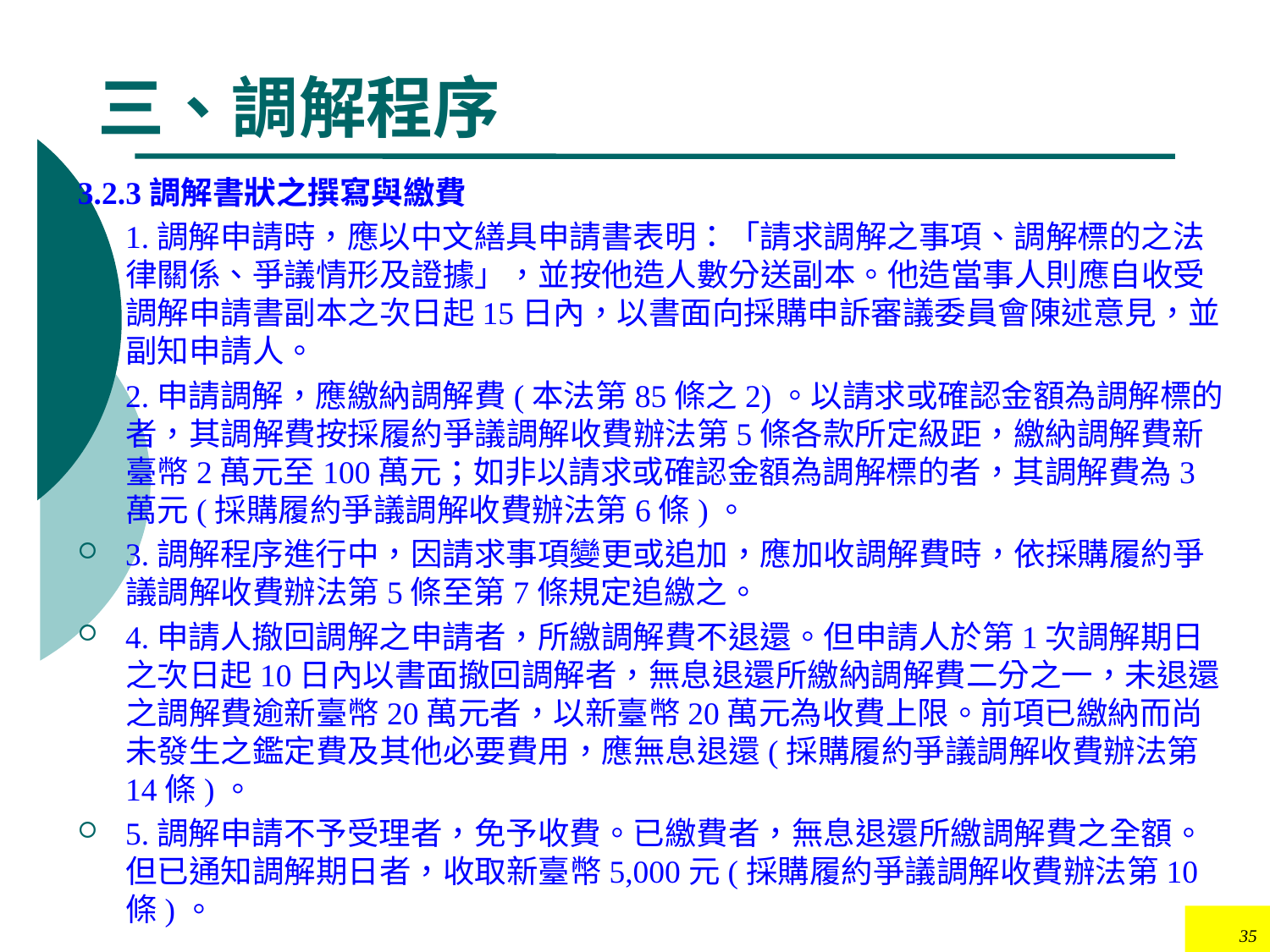

# 三、調解程序
3.2.3調解書狀之撰寫與繳費
1.調解申請時，應以中文繕具申請書表明：「請求調解之事項、調解標的之法律關係、爭議情形及證據」，並按他造人數分送副本。他造當事人則應自收受調解申請書副本之次日起15日內，以書面向採購申訴審議委員會陳述意見，並副知申請人。
2.申請調解，應繳納調解費(本法第85條之2)。以請求或確認金額為調解標的者，其調解費按採履約爭議調解收費辦法第5條各款所定級距，繳納調解費新臺幣2萬元至100萬元；如非以請求或確認金額為調解標的者，其調解費為3萬元(採購履約爭議調解收費辦法第6條)。
3.調解程序進行中，因請求事項變更或追加，應加收調解費時，依採購履約爭議調解收費辦法第5條至第7條規定追繳之。
4.申請人撤回調解之申請者，所繳調解費不退還。但申請人於第1次調解期日之次日起10日內以書面撤回調解者，無息退還所繳納調解費二分之一，未退還之調解費逾新臺幣20萬元者，以新臺幣20萬元為收費上限。前項已繳納而尚未發生之鑑定費及其他必要費用，應無息退還(採購履約爭議調解收費辦法第14條)。
5.調解申請不予受理者，免予收費。已繳費者，無息退還所繳調解費之全額。但已通知調解期日者，收取新臺幣5,000元(採購履約爭議調解收費辦法第10條)。
35